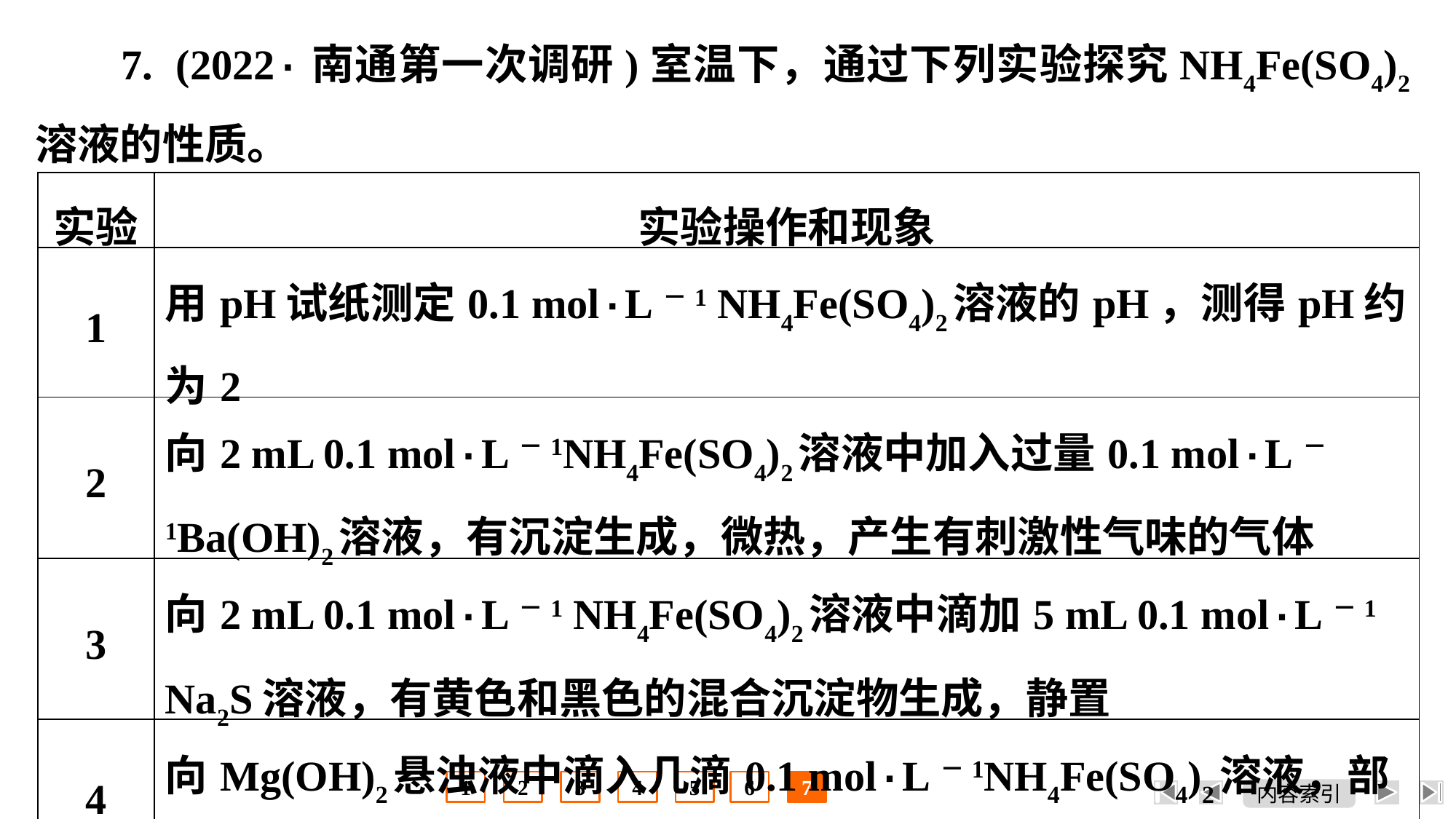

7.  (2022·南通第一次调研)室温下，通过下列实验探究NH4Fe(SO4)2溶液的性质。
| 实验 | 实验操作和现象 |
| --- | --- |
| 1 | 用pH试纸测定0.1 mol·L－1 NH4Fe(SO4)2溶液的pH，测得pH约为2 |
| 2 | 向2 mL 0.1 mol·L－1NH4Fe(SO4)2溶液中加入过量0.1 mol·L－1Ba(OH)2溶液，有沉淀生成，微热，产生有刺激性气味的气体 |
| 3 | 向2 mL 0.1 mol·L－1 NH4Fe(SO4)2溶液中滴加5 mL 0.1 mol·L－1 Na2S溶液，有黄色和黑色的混合沉淀物生成，静置 |
| 4 | 向Mg(OH)2悬浊液中滴入几滴0.1 mol·L－1NH4Fe(SO4)2溶液，部分白色沉淀变成红褐色，静置 |
1
2
3
4
5
6
7